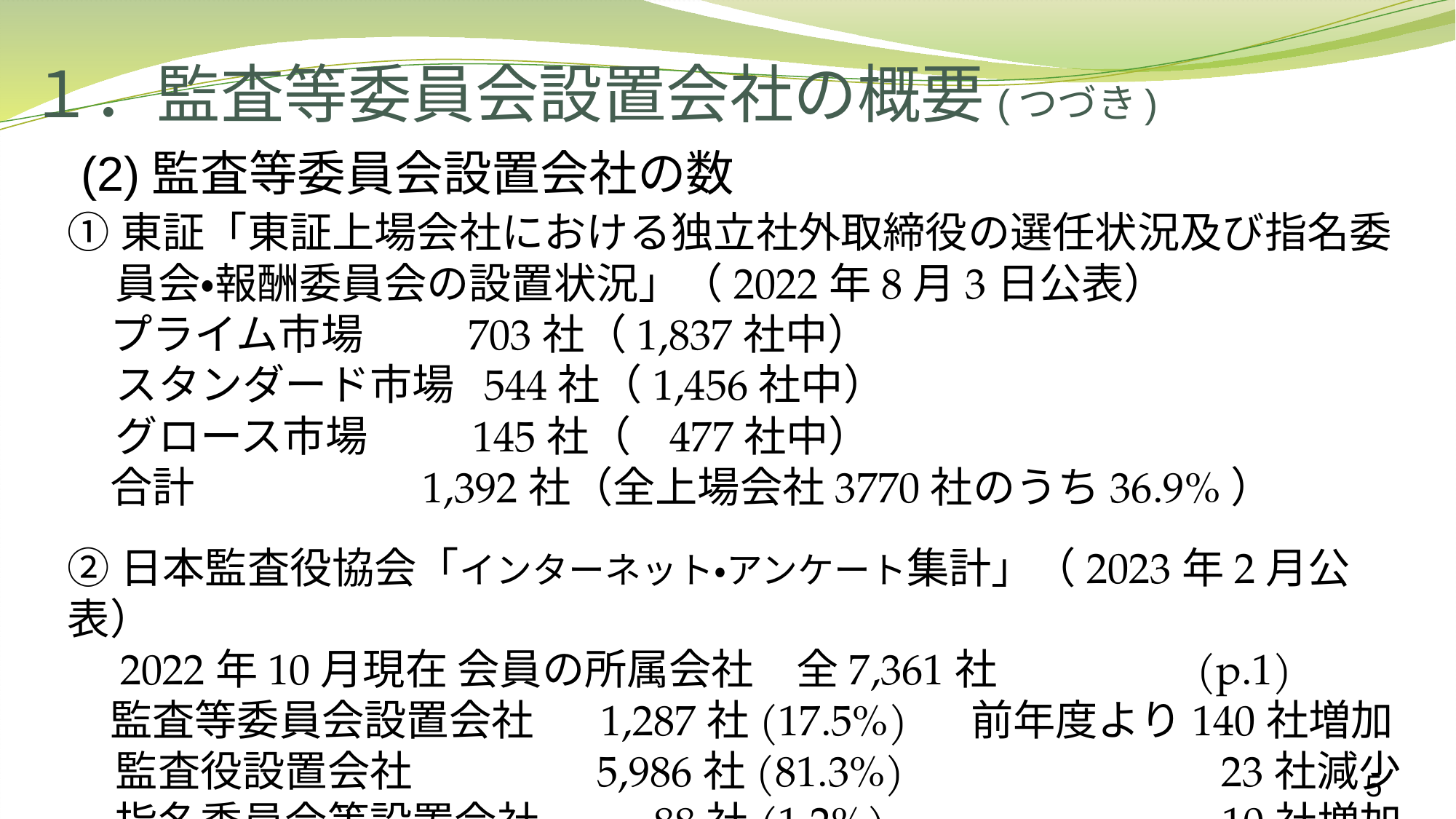

# １．監査等委員会設置会社の概要(つづき)
 (2)監査等委員会設置会社の数
①東証「東証上場会社における独立社外取締役の選任状況及び指名委
    員会・報酬委員会の設置状況」（2022年8月3日公表）
　プライム市場          703社（1,837社中）
    スタンダード市場  544社（1,456社中）
    グロース市場          145社（   477社中）
　合計                       1,392社（全上場会社3770社のうち36.9%）

②日本監査役協会「インターネット・アンケート集計」（2023年2月公表）
　2022年10月現在 会員の所属会社　全7,361社                    (p.1)
　監査等委員会設置会社      1,287社(17.5%) 　前年度より140社増加
    監査役設置会社　              5,986社(81.3%)　　　　　　　23社減少
    指名委員会等設置会社           88社(1.2%)　　　　　　　  10社増加
5